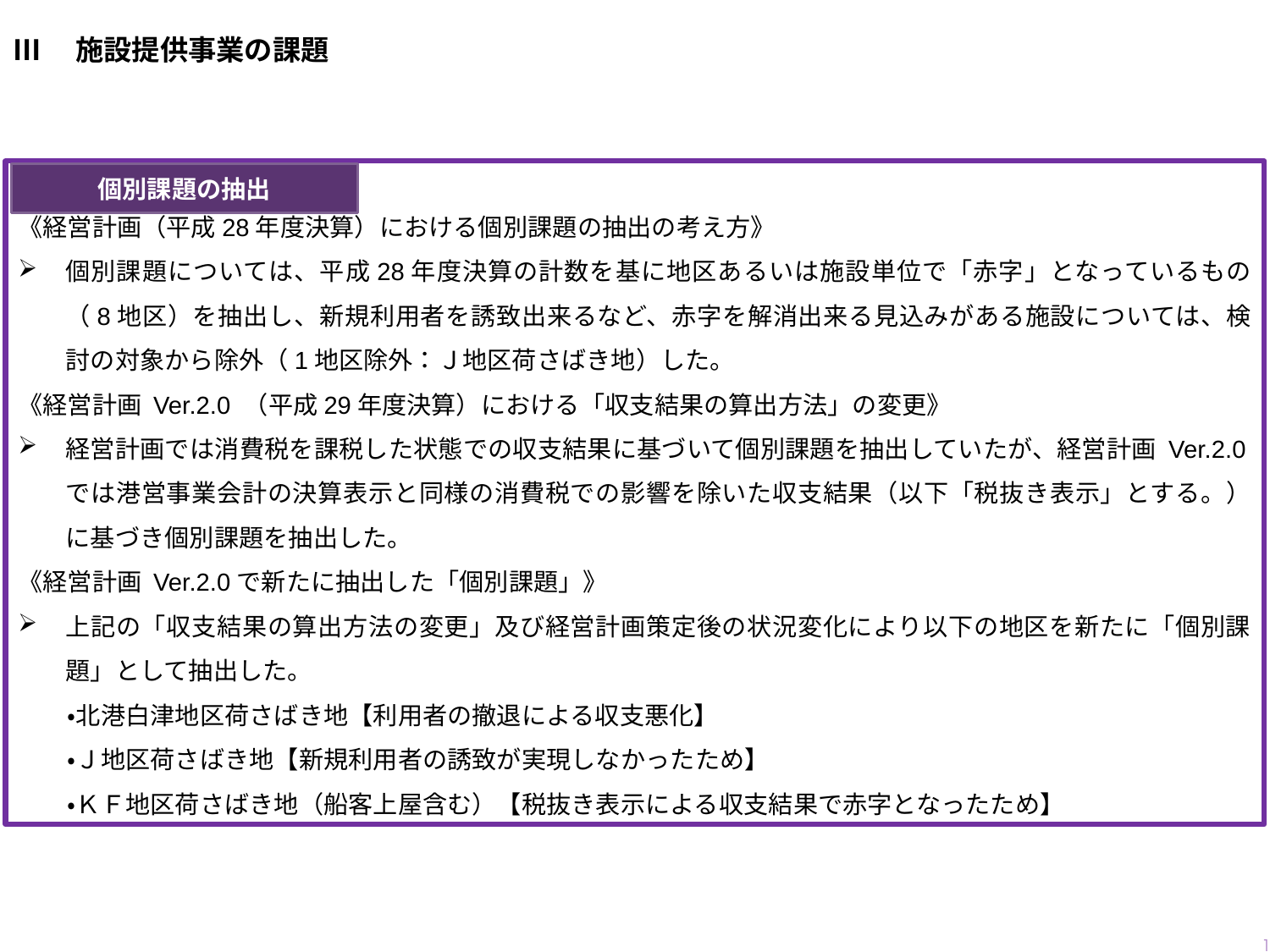

Ⅲ　施設提供事業の課題

《経営計画（平成28年度決算）における個別課題の抽出の考え方》
個別課題については、平成28年度決算の計数を基に地区あるいは施設単位で「赤字」となっているもの（8地区）を抽出し、新規利用者を誘致出来るなど、赤字を解消出来る見込みがある施設については、検討の対象から除外（1地区除外：Ｊ地区荷さばき地）した。
《経営計画 Ver.2.0 （平成29年度決算）における「収支結果の算出方法」の変更》
経営計画では消費税を課税した状態での収支結果に基づいて個別課題を抽出していたが、経営計画 Ver.2.0では港営事業会計の決算表示と同様の消費税での影響を除いた収支結果（以下「税抜き表示」とする。）に基づき個別課題を抽出した。
《経営計画 Ver.2.0で新たに抽出した「個別課題」》
上記の「収支結果の算出方法の変更」及び経営計画策定後の状況変化により以下の地区を新たに「個別課題」として抽出した。
　　・北港白津地区荷さばき地【利用者の撤退による収支悪化】
　　・Ｊ地区荷さばき地【新規利用者の誘致が実現しなかったため】
　　・ＫＦ地区荷さばき地（船客上屋含む）【税抜き表示による収支結果で赤字となったため】
個別課題の抽出
1